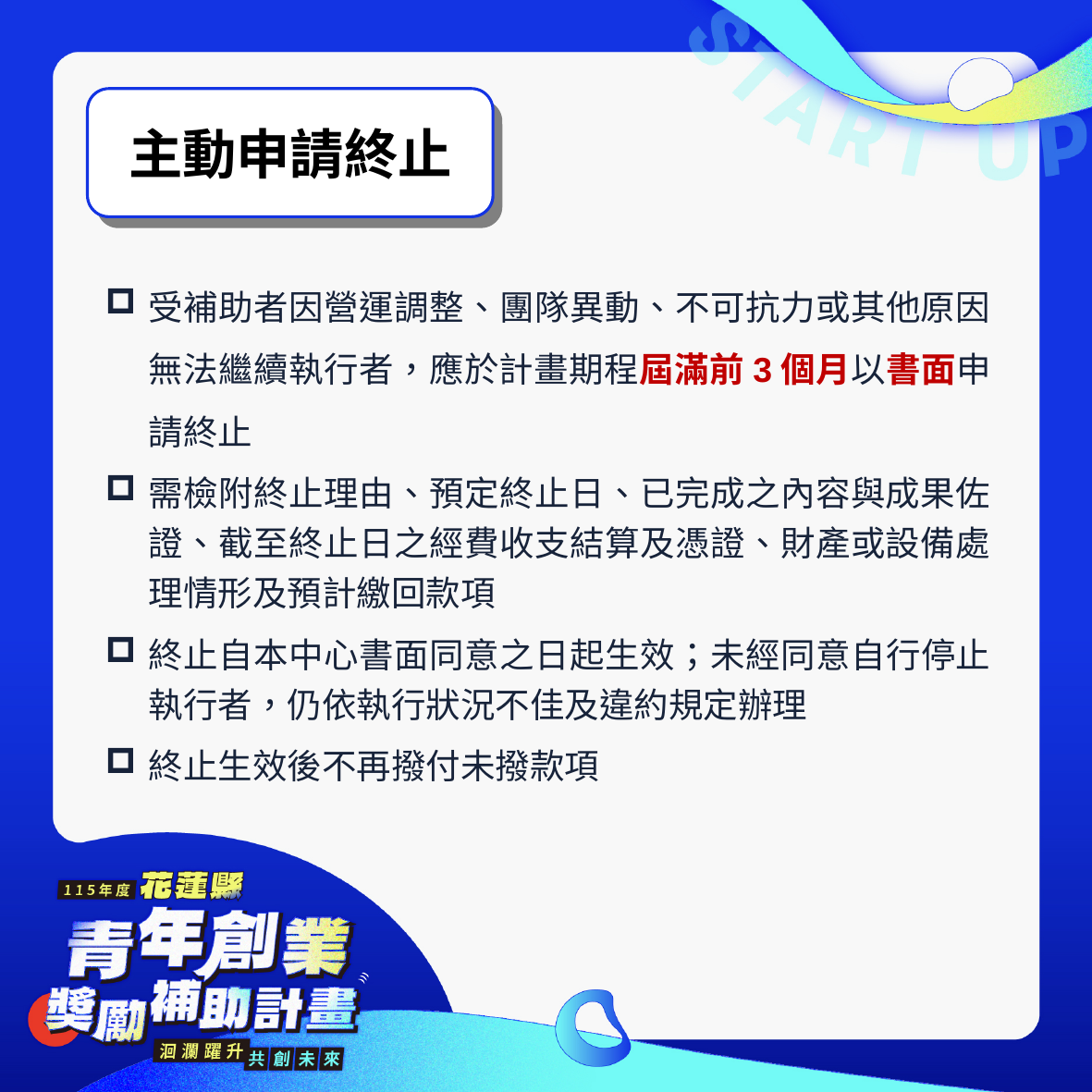

主動申請終止

受補助者因營運調整、團隊異動、不可抗力或其他原因無法繼續執行者，應於計畫期程屆滿前3個月以書面申請終止
需檢附終止理由、預定終止日、已完成之內容與成果佐證、截至終止日之經費收支結算及憑證、財產或設備處理情形及預計繳回款項
終止自本中心書面同意之日起生效；未經同意自行停止執行者，仍依執行狀況不佳及違約規定辦理
終止生效後不再撥付未撥款項